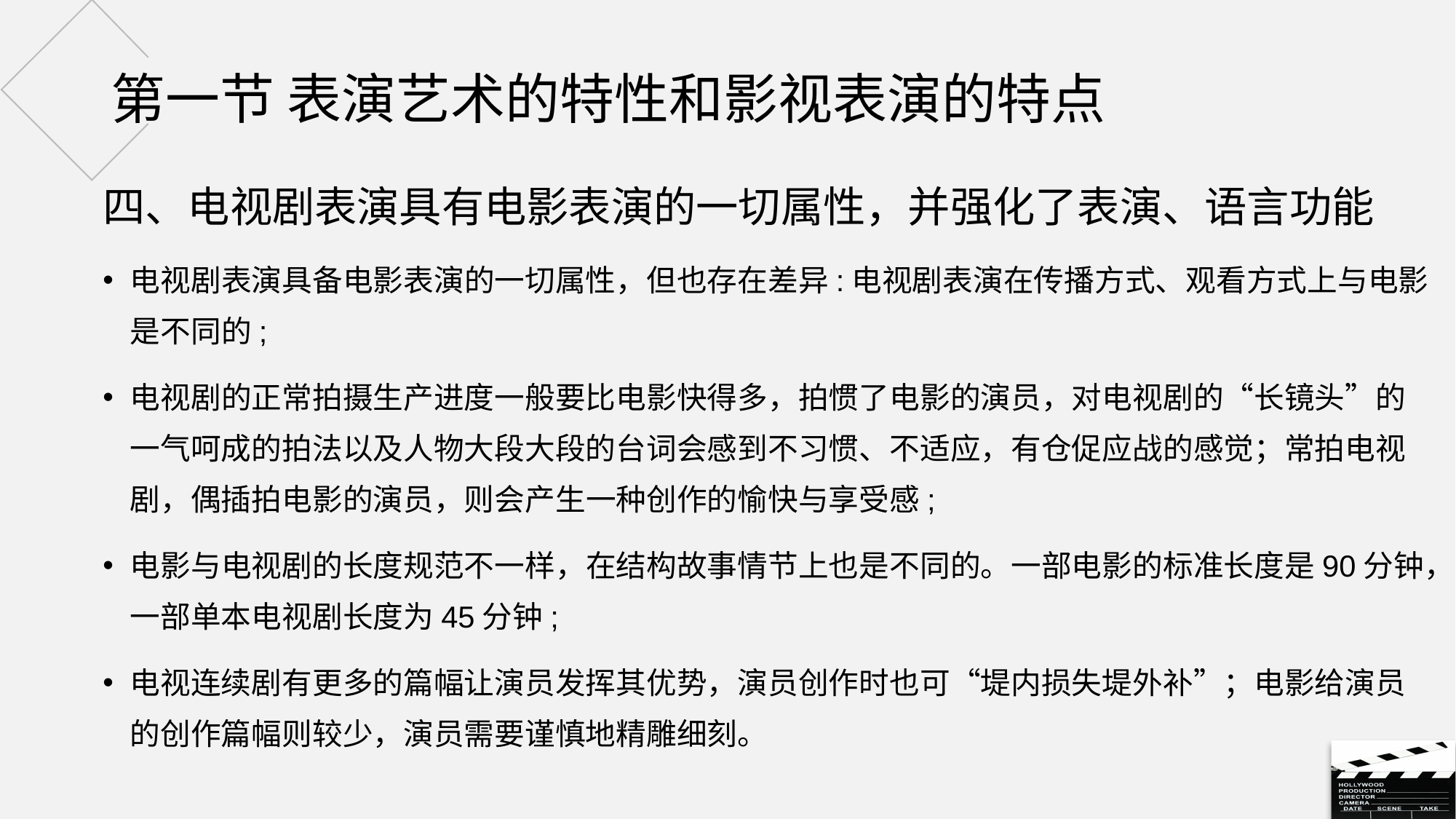

# 第一节 表演艺术的特性和影视表演的特点
四、电视剧表演具有电影表演的一切属性，并强化了表演、语言功能
电视剧表演具备电影表演的一切属性，但也存在差异:电视剧表演在传播方式、观看方式上与电影是不同的;
电视剧的正常拍摄生产进度一般要比电影快得多，拍惯了电影的演员，对电视剧的“长镜头”的一气呵成的拍法以及人物大段大段的台词会感到不习惯、不适应，有仓促应战的感觉；常拍电视剧，偶插拍电影的演员，则会产生一种创作的愉快与享受感;
电影与电视剧的长度规范不一样，在结构故事情节上也是不同的。一部电影的标准长度是90分钟，一部单本电视剧长度为45分钟;
电视连续剧有更多的篇幅让演员发挥其优势，演员创作时也可“堤内损失堤外补”；电影给演员的创作篇幅则较少，演员需要谨慎地精雕细刻。